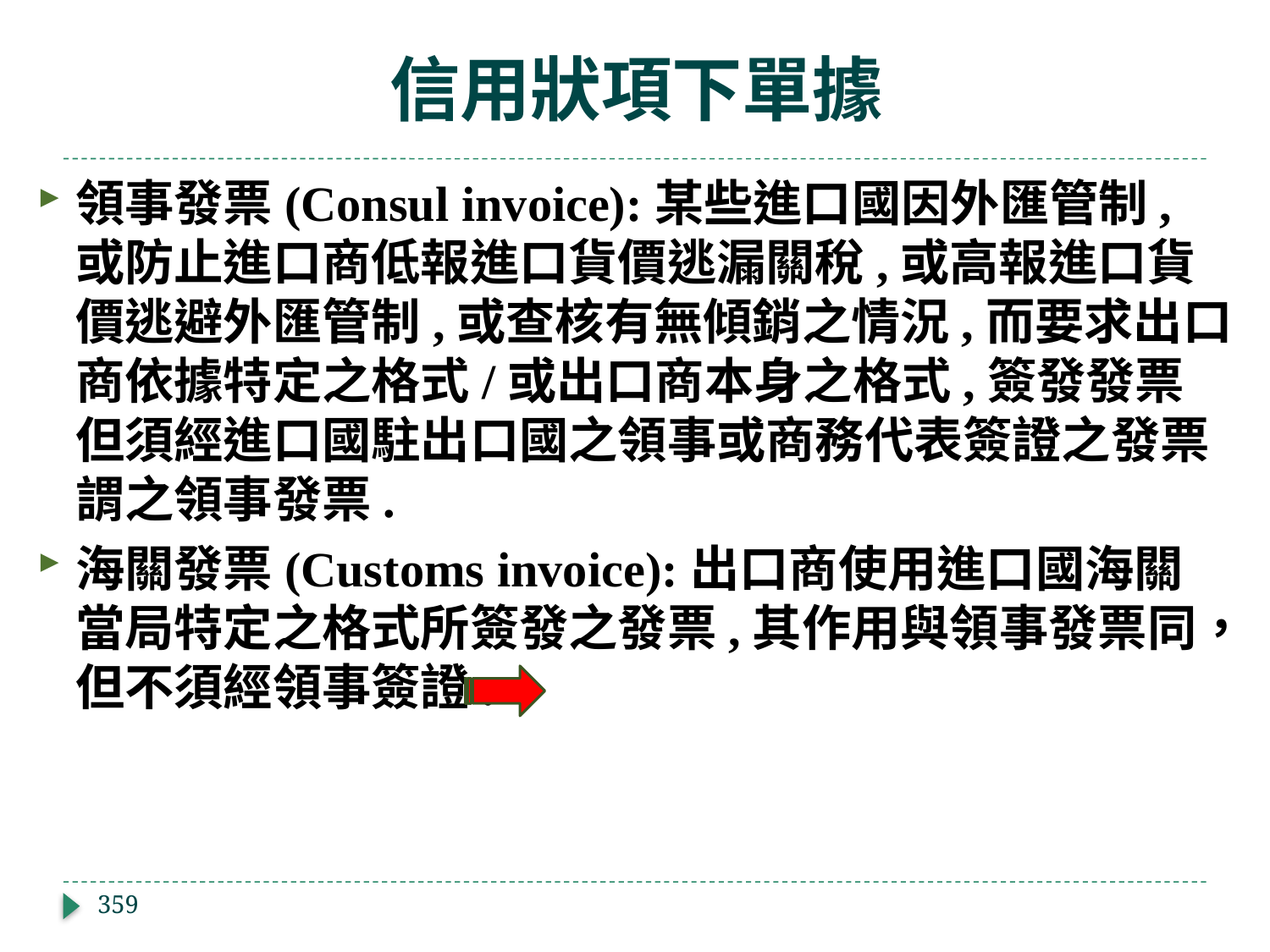

# 信用狀項下單據
領事發票(Consul invoice):某些進口國因外匯管制,或防止進口商低報進口貨價逃漏關稅,或高報進口貨價逃避外匯管制,或查核有無傾銷之情況,而要求出口商依據特定之格式/或出口商本身之格式,簽發發票但須經進口國駐出口國之領事或商務代表簽證之發票謂之領事發票.
海關發票(Customs invoice):出口商使用進口國海關當局特定之格式所簽發之發票,其作用與領事發票同，但不須經領事簽證.

359